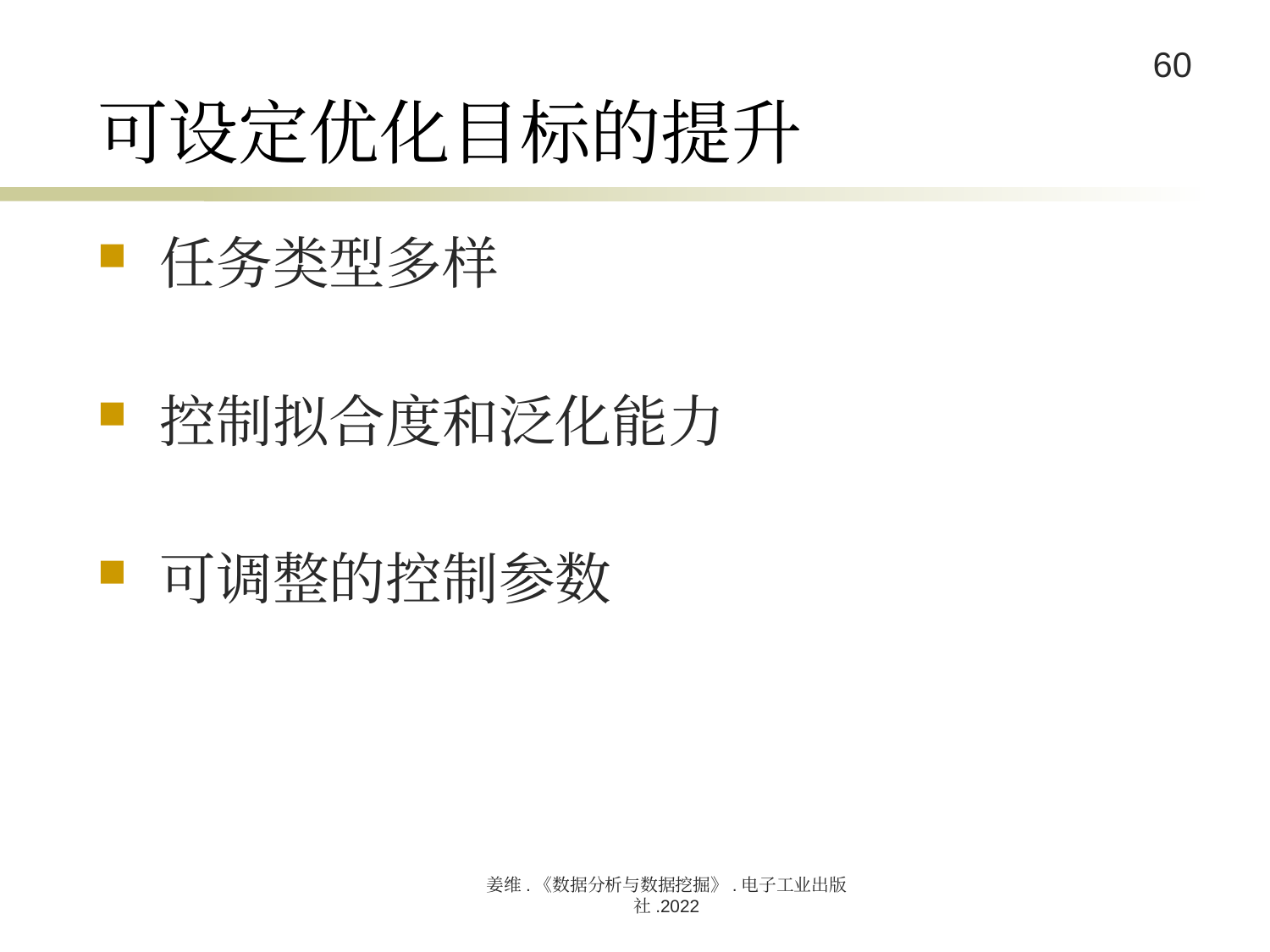

# 可设定优化目标的提升
任务类型多样

控制拟合度和泛化能力

可调整的控制参数
姜维.《数据分析与数据挖掘》.电子工业出版社.2022